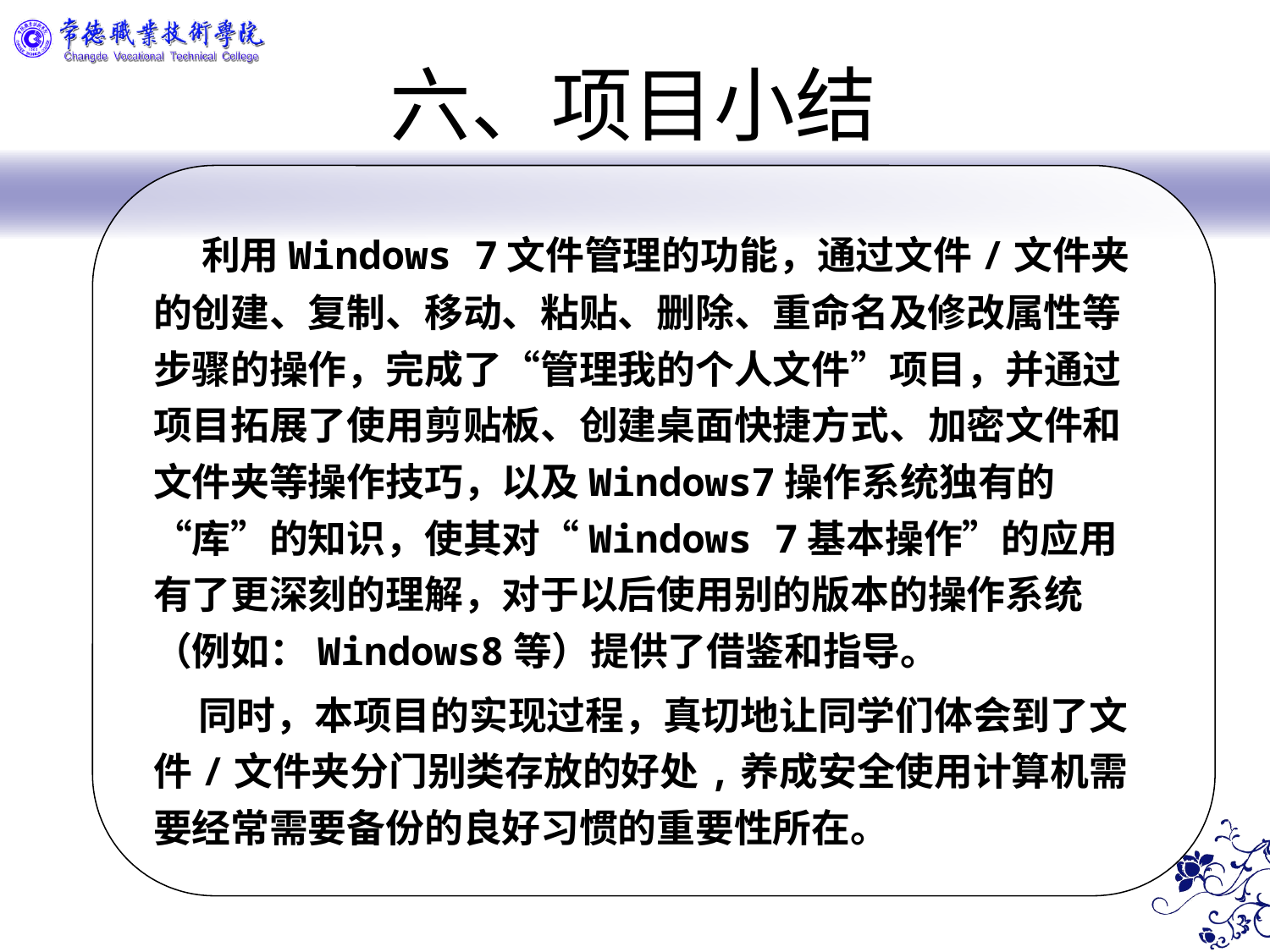

# 六、项目小结

    利用Windows 7文件管理的功能，通过文件/文件夹的创建、复制、移动、粘贴、删除、重命名及修改属性等步骤的操作，完成了“管理我的个人文件”项目，并通过项目拓展了使用剪贴板、创建桌面快捷方式、加密文件和文件夹等操作技巧，以及Windows7操作系统独有的“库”的知识，使其对“Windows 7基本操作”的应用有了更深刻的理解，对于以后使用别的版本的操作系统（例如：Windows8等）提供了借鉴和指导。
    同时，本项目的实现过程，真切地让同学们体会到了文件/文件夹分门别类存放的好处,养成安全使用计算机需要经常需要备份的良好习惯的重要性所在。